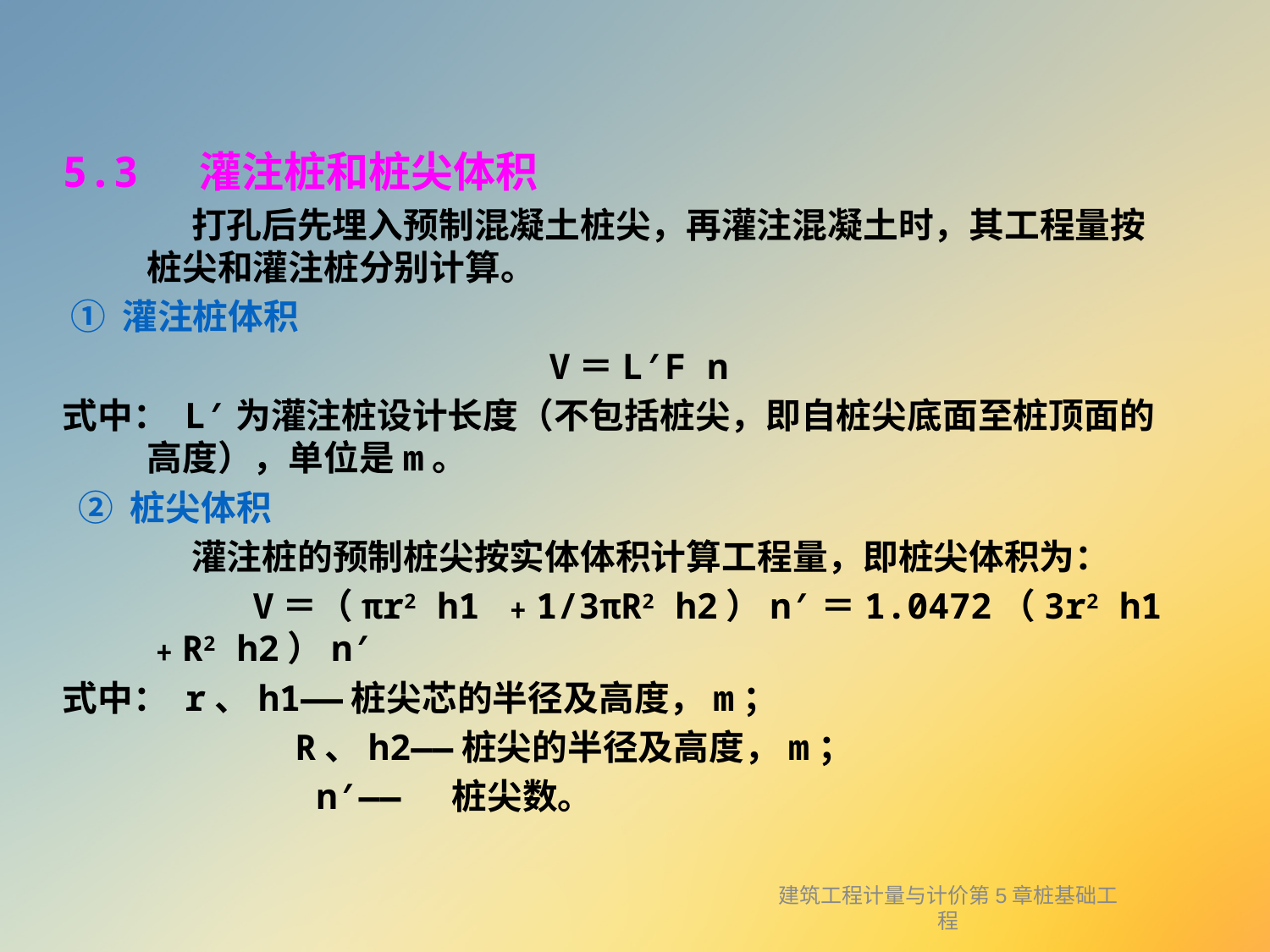

5.3  灌注桩和桩尖体积
               打孔后先埋入预制混凝土桩尖，再灌注混凝土时，其工程量按桩尖和灌注桩分别计算。
 ① 灌注桩体积
                       V＝L′F n
式中： L′为灌注桩设计长度（不包括桩尖，即自桩尖底面至桩顶面的高度），单位是m。
  ② 桩尖体积
               灌注桩的预制桩尖按实体体积计算工程量，即桩尖体积为：
         V＝（πr2 h1 ﹢1/3πR2 h2）n′＝1.0472（3r2 h1﹢R2 h2）n′
式中： r、h1——桩尖芯的半径及高度，m；
           R、h2——桩尖的半径及高度，m；
            n′——  桩尖数。
建筑工程计量与计价第5章桩基础工程